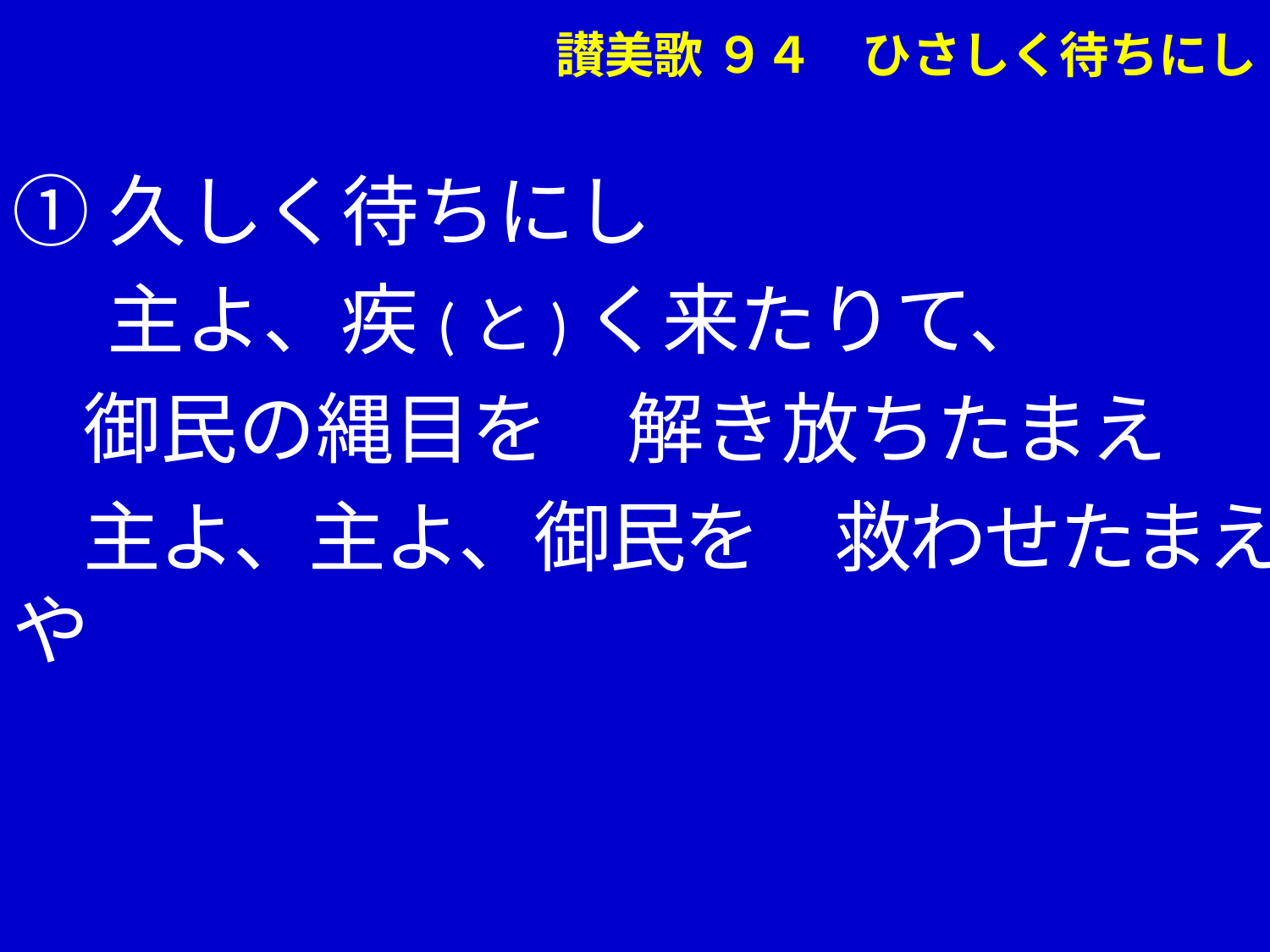

# 讃美歌 ９４　ひさしく待ちにし
①久しく待ちにし
　 主よ、疾(と)く来たりて、
   御民の縄目を　解き放ちたまえ
   主よ、主よ、御民を　救わせたまえや